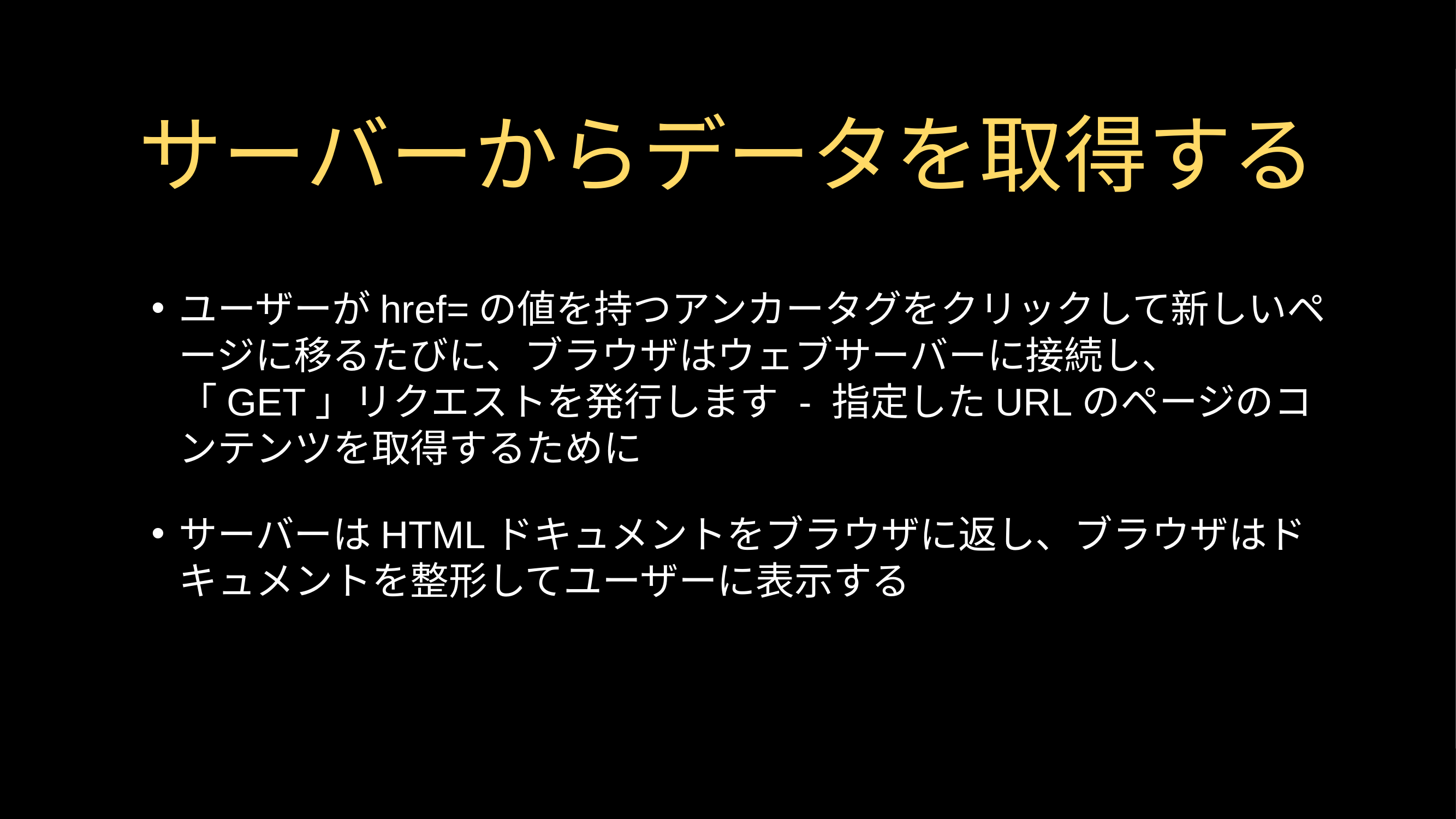

# サーバーからデータを取得する
ユーザーがhref=の値を持つアンカータグをクリックして新しいページに移るたびに、ブラウザはウェブサーバーに接続し、「GET」リクエストを発行します - 指定したURLのページのコンテンツを取得するために
サーバーはHTMLドキュメントをブラウザに返し、ブラウザはドキュメントを整形してユーザーに表示する